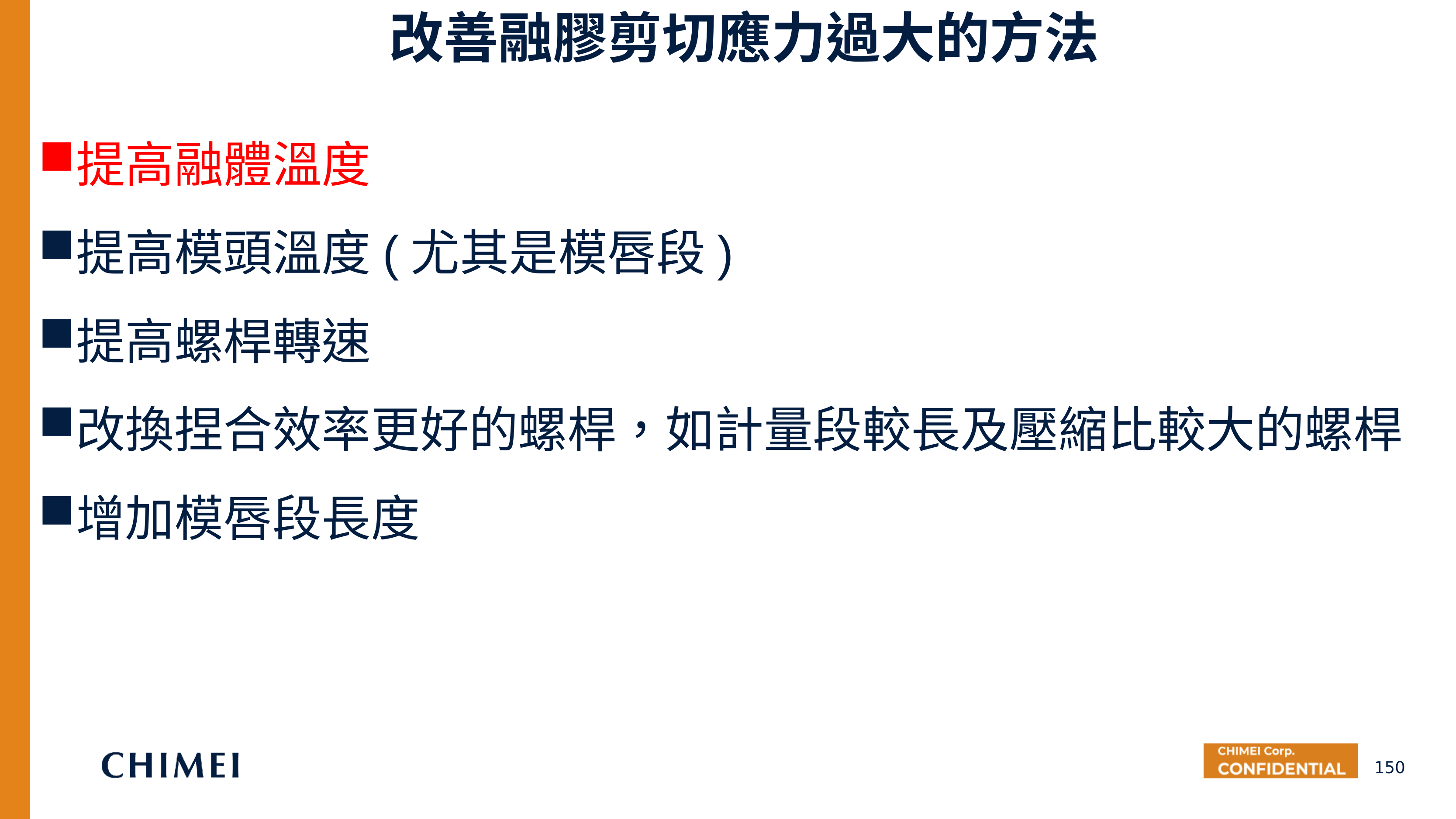

改善融膠剪切應力過大的方法
提高融體溫度
提高模頭溫度(尤其是模唇段)
提高螺桿轉速
改換捏合效率更好的螺桿，如計量段較長及壓縮比較大的螺桿
增加模唇段長度
150